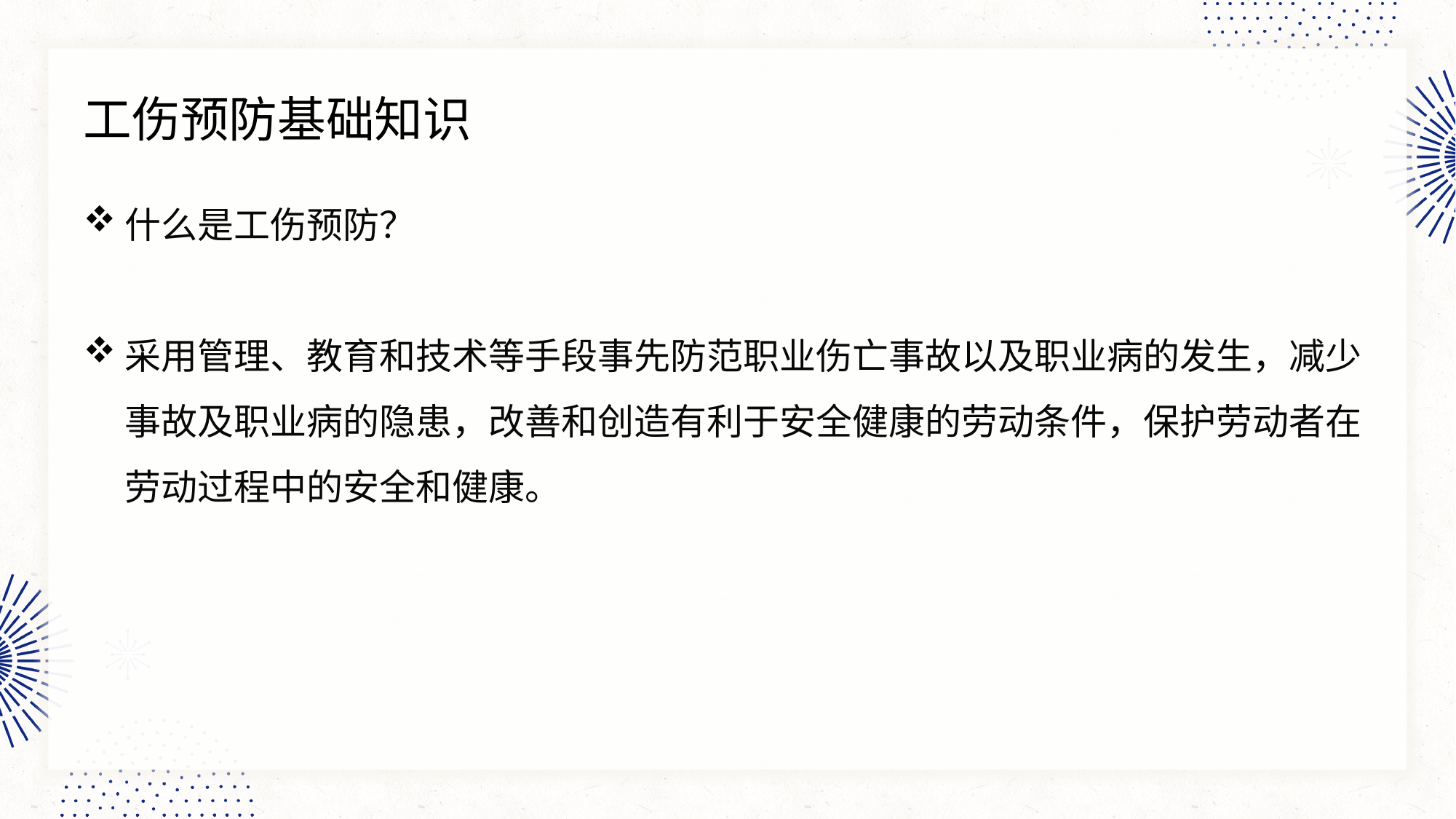

工伤预防基础知识
什么是工伤预防？

采用管理、教育和技术等手段事先防范职业伤亡事故以及职业病的发生，减少事故及职业病的隐患，改善和创造有利于安全健康的劳动条件，保护劳动者在劳动过程中的安全和健康。